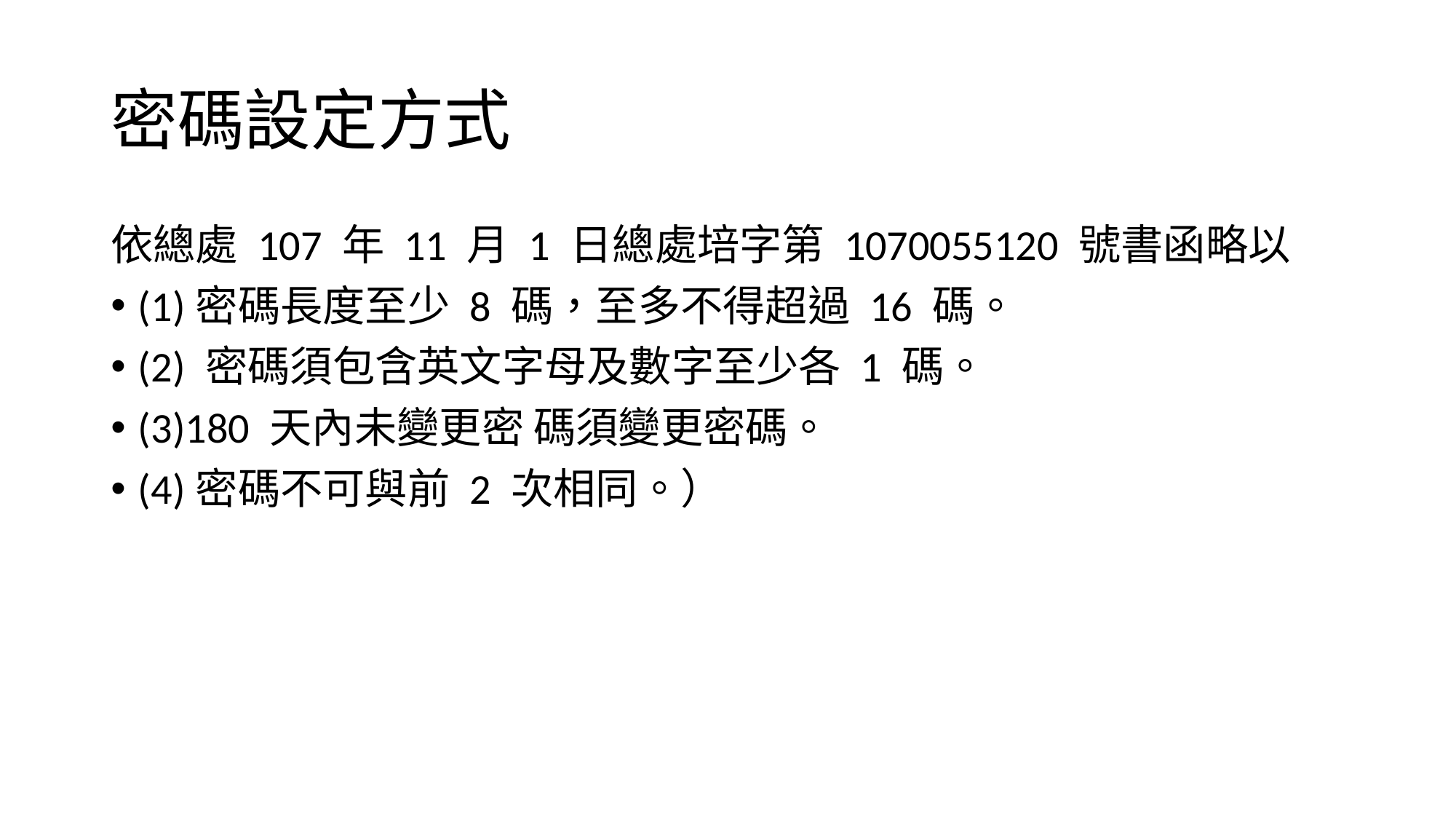

# 密碼設定方式
依總處 107 年 11 月 1 日總處培字第 1070055120 號書函略以
(1)密碼長度至少 8 碼，至多不得超過 16 碼。
(2) 密碼須包含英文字母及數字至少各 1 碼。
(3)180 天內未變更密 碼須變更密碼。
(4)密碼不可與前 2 次相同。）